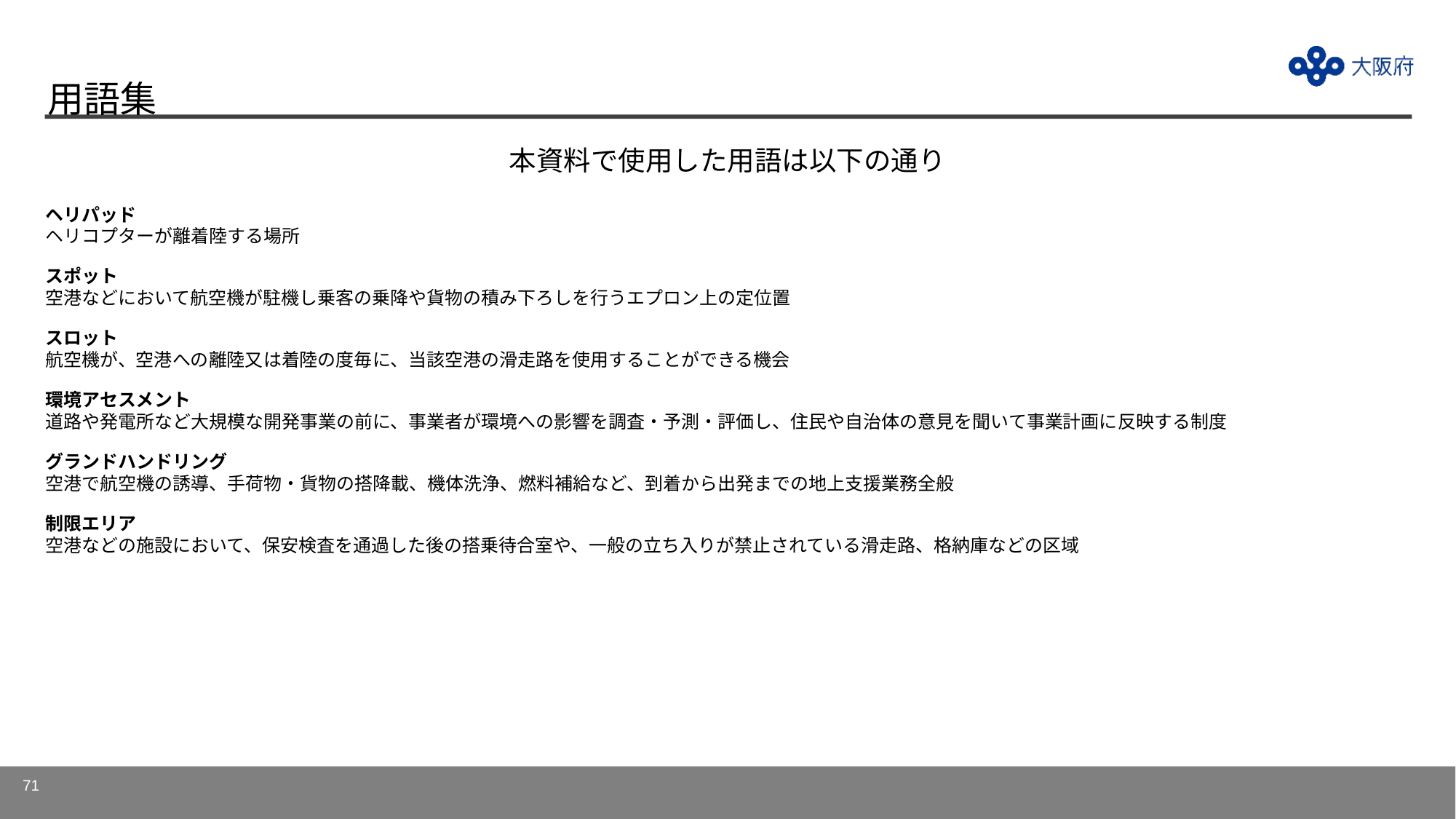

# 用語集
本資料で使用した用語は以下の通り
ヘリパッド
ヘリコプターが離着陸する場所
スポット
空港などにおいて航空機が駐機し乗客の乗降や貨物の積み下ろしを行うエプロン上の定位置
スロット
航空機が、空港への離陸又は着陸の度毎に、当該空港の滑走路を使用することができる機会
環境アセスメント
道路や発電所など大規模な開発事業の前に、事業者が環境への影響を調査・予測・評価し、住民や自治体の意見を聞いて事業計画に反映する制度
グランドハンドリング
空港で航空機の誘導、手荷物・貨物の搭降載、機体洗浄、燃料補給など、到着から出発までの地上支援業務全般
制限エリア
空港などの施設において、保安検査を通過した後の搭乗待合室や、一般の立ち入りが禁止されている滑走路、格納庫などの区域